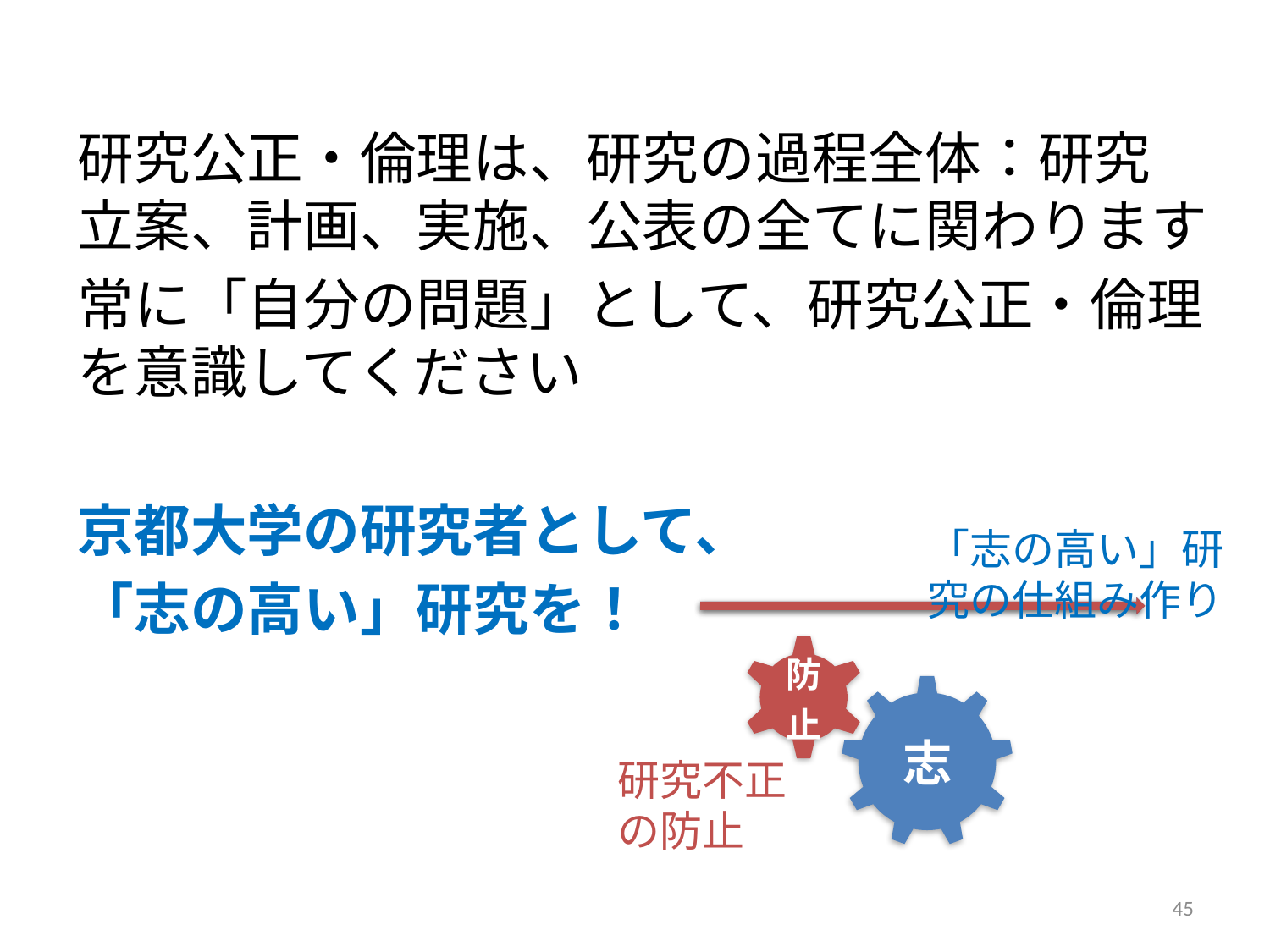

研究公正・倫理は、研究の過程全体：研究　立案、計画、実施、公表の全てに関わります
常に「自分の問題」として、研究公正・倫理を意識してください

京都大学の研究者として、
「志の高い」研究を！
「志の高い」研究の仕組み作り
志
防止
研究不正の防止
45